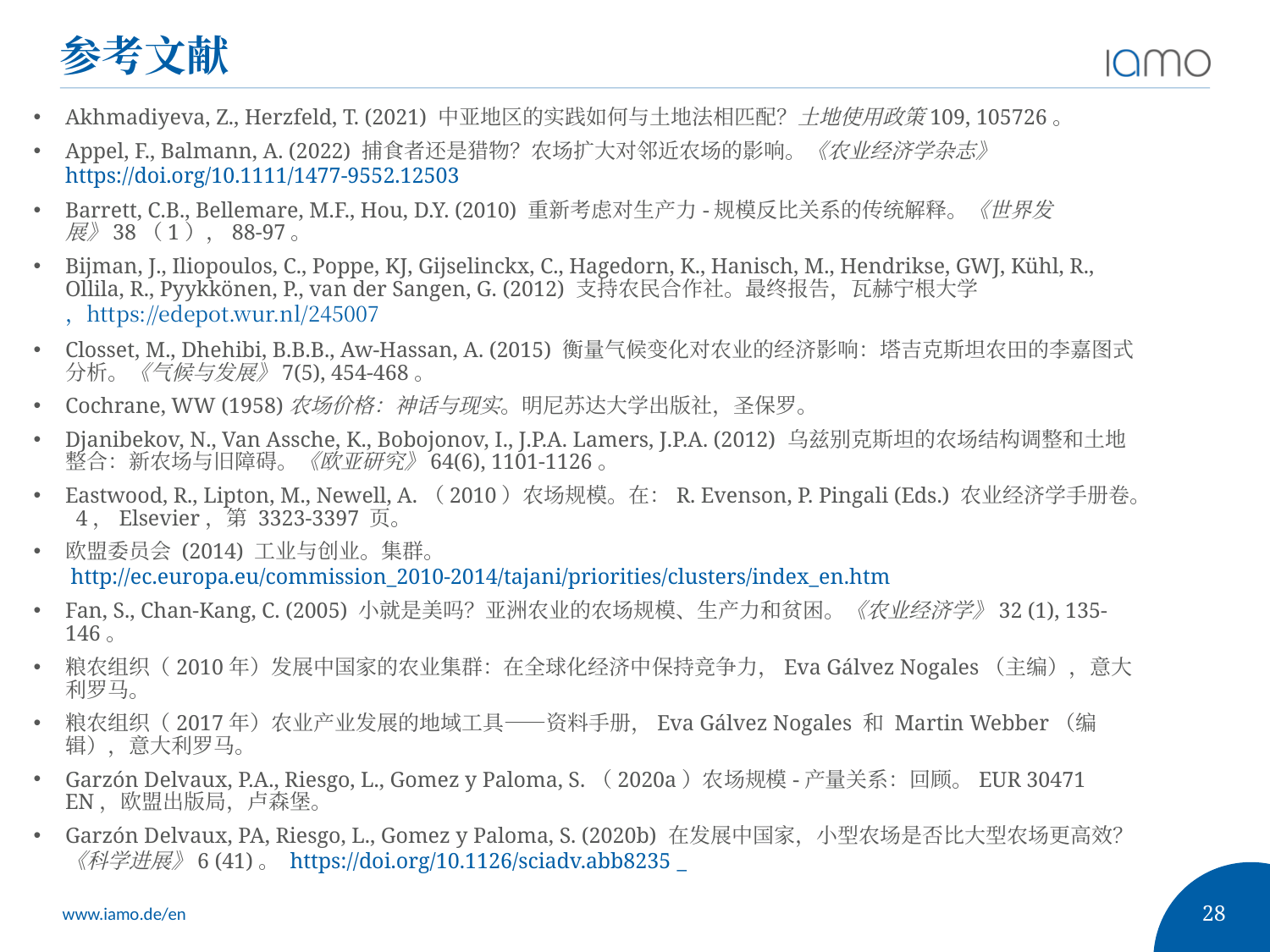

# 参考文献
Akhmadiyeva, Z., Herzfeld, T. (2021) 中亚地区的实践如何与土地法相匹配？土地使用政策109, 105726。
Appel, F., Balmann, A. (2022) 捕食者还是猎物？农场扩大对邻近农场的影响。《农业经济学杂志》https://doi.org/10.1111/1477-9552.12503
Barrett, C.B., Bellemare, M.F., Hou, D.Y. (2010) 重新考虑对生产力-规模反比关系的传统解释。《世界发展》38（1），88-97。
Bijman, J., Iliopoulos, C., Poppe, KJ, Gijselinckx, C., Hagedorn, K., Hanisch, M., Hendrikse, GWJ, Kühl, R., Ollila, R., Pyykkönen, P., van der Sangen, G. (2012) 支持农民合作社。最终报告，瓦赫宁根大学，https://edepot.wur.nl/245007
Closset, M., Dhehibi, B.B.B., Aw-Hassan, A. (2015) 衡量气候变化对农业的经济影响：塔吉克斯坦农田的李嘉图式分析。《气候与发展》7(5), 454-468。
Cochrane, WW (1958)农场价格：神话与现实。明尼苏达大学出版社，圣保罗。
Djanibekov, N., Van Assche, K., Bobojonov, I., J.P.A. Lamers, J.P.A. (2012) 乌兹别克斯坦的农场结构调整和土地整合：新农场与旧障碍。《欧亚研究》64(6), 1101-1126。
Eastwood, R., Lipton, M., Newell, A.（2010）农场规模。在：R. Evenson, P. Pingali (Eds.) 农业经济学手册卷。 4，Elsevier，第 3323-3397 页。
欧盟委员会 (2014) 工业与创业。集群。 http://ec.europa.eu/commission_2010-2014/tajani/priorities/clusters/index_en.htm
Fan, S., Chan-Kang, C. (2005) 小就是美吗？亚洲农业的农场规模、生产力和贫困。《农业经济学》32 (1), 135-146。
粮农组织（2010年）发展中国家的农业集群：在全球化经济中保持竞争力，Eva Gálvez Nogales（主编），意大利罗马。
粮农组织（2017年）农业产业发展的地域工具——资料手册，Eva Gálvez Nogales 和 Martin Webber（编辑），意大利罗马。
Garzón Delvaux, P.A., Riesgo, L., Gomez y Paloma, S.（2020a）农场规模-产量关系：回顾。EUR 30471 EN，欧盟出版局，卢森堡。
Garzón Delvaux, PA, Riesgo, L., Gomez y Paloma, S. (2020b) 在发展中国家，小型农场是否比大型农场更高效？《科学进展》6 (41)。 https://doi.org/10.1126/sciadv.abb8235 _
28